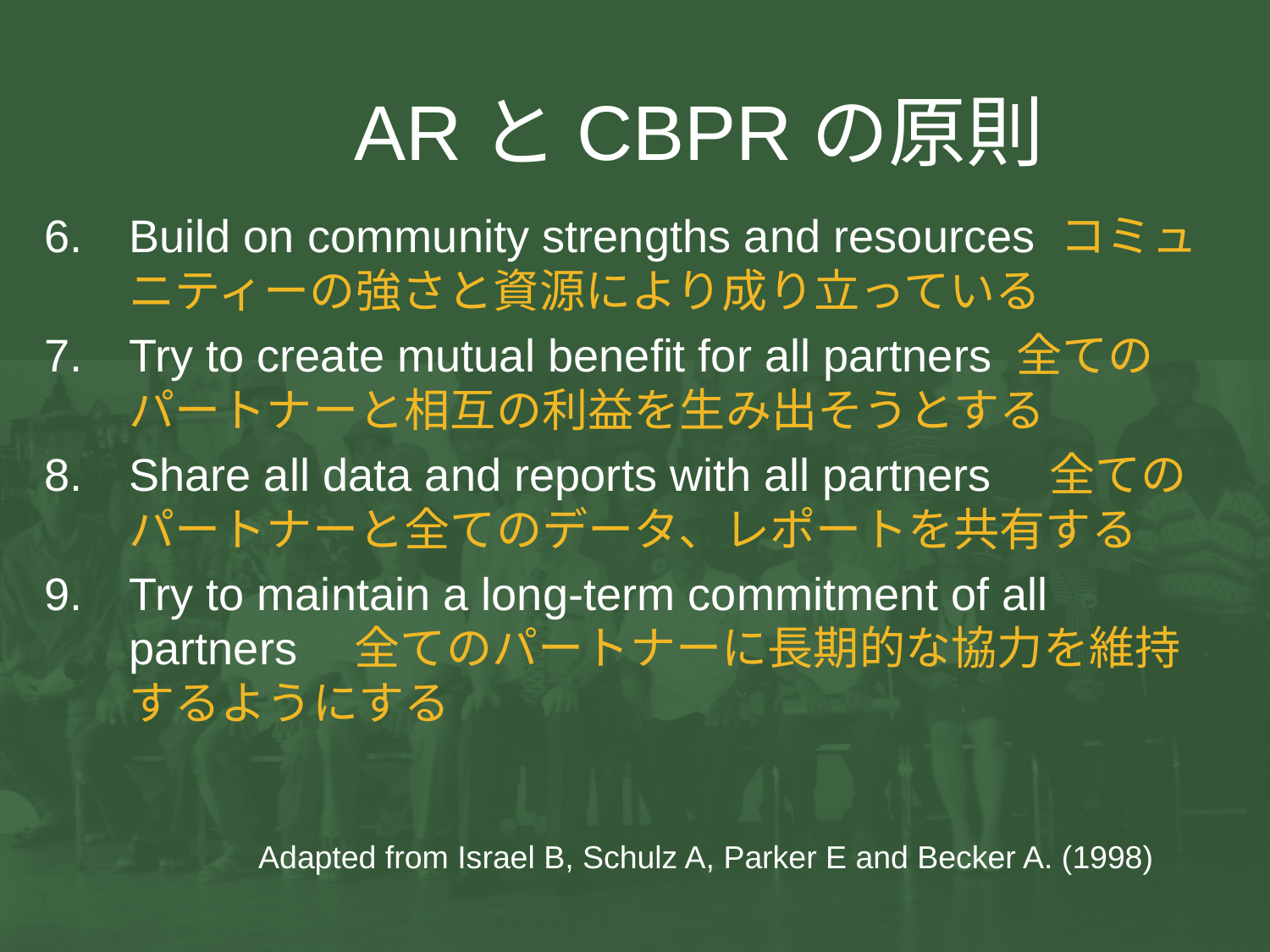

# ARとCBPRの原則
Build on community strengths and resources コミュニティーの強さと資源により成り立っている
Try to create mutual benefit for all partners 全てのパートナーと相互の利益を生み出そうとする
Share all data and reports with all partners　全てのパートナーと全てのデータ、レポートを共有する
Try to maintain a long-term commitment of all partners　全てのパートナーに長期的な協力を維持するようにする
Adapted from Israel B, Schulz A, Parker E and Becker A. (1998)